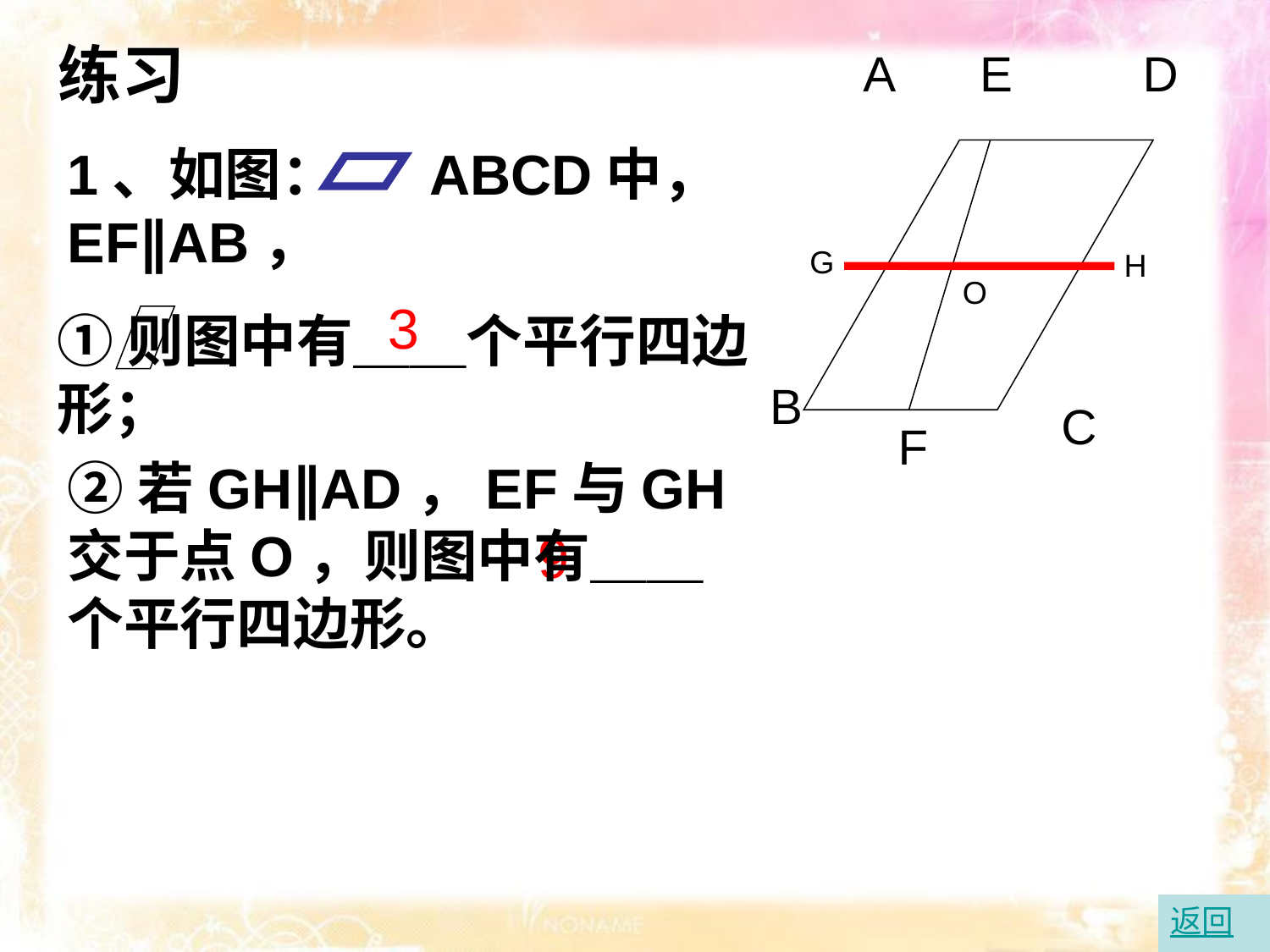

练习
A
E
D

B
C
F
1、如图：      ABCD中，EF∥AB，

G
H

O

3
①则图中有＿＿个平行四边形；
②若GH∥AD，EF与GH交于点O，则图中有＿＿个平行四边形。
9
返回